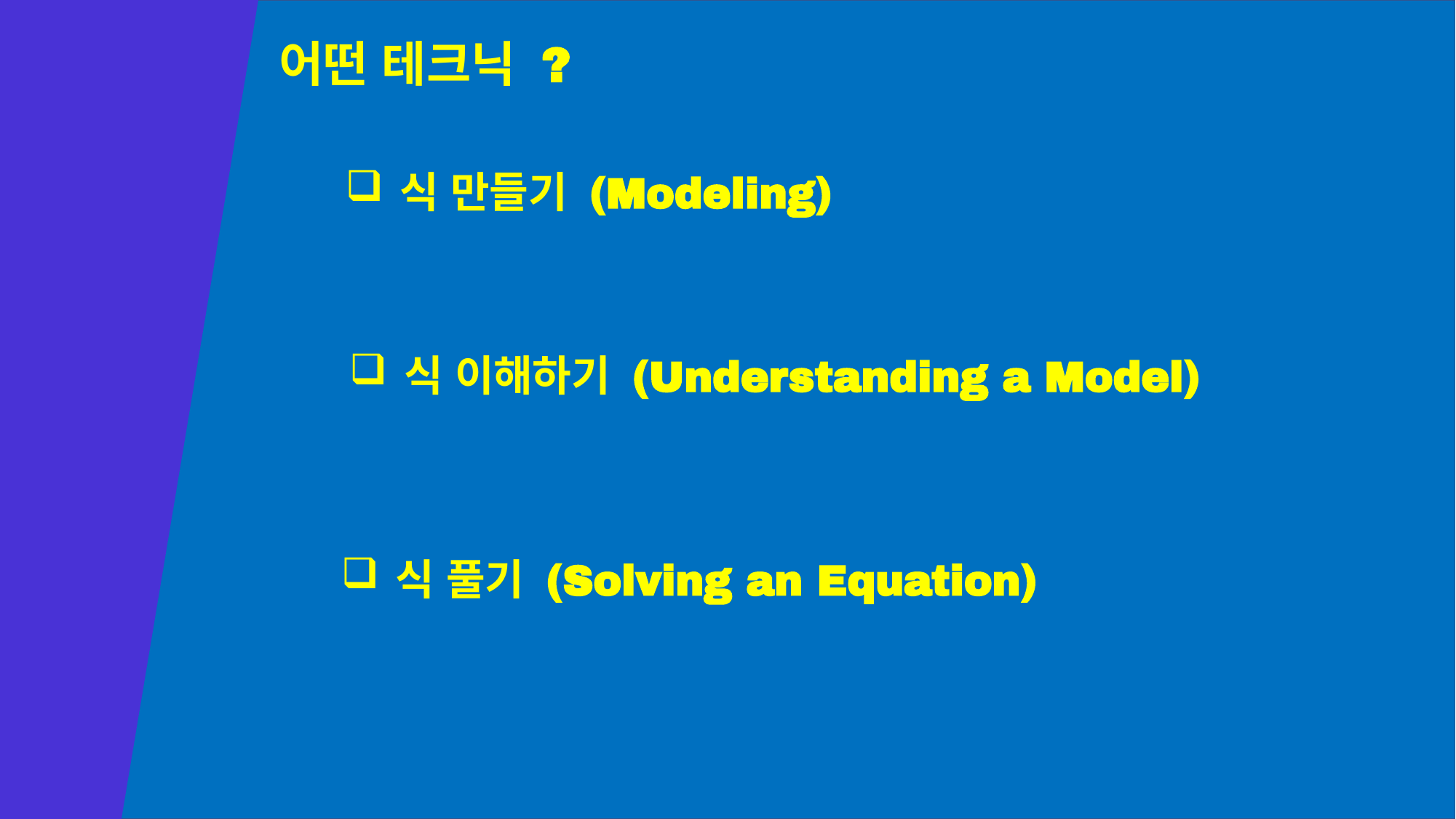

어떤 테크닉 ?
식 만들기 (Modeling)
식 이해하기 (Understanding a Model)
식 풀기 (Solving an Equation)